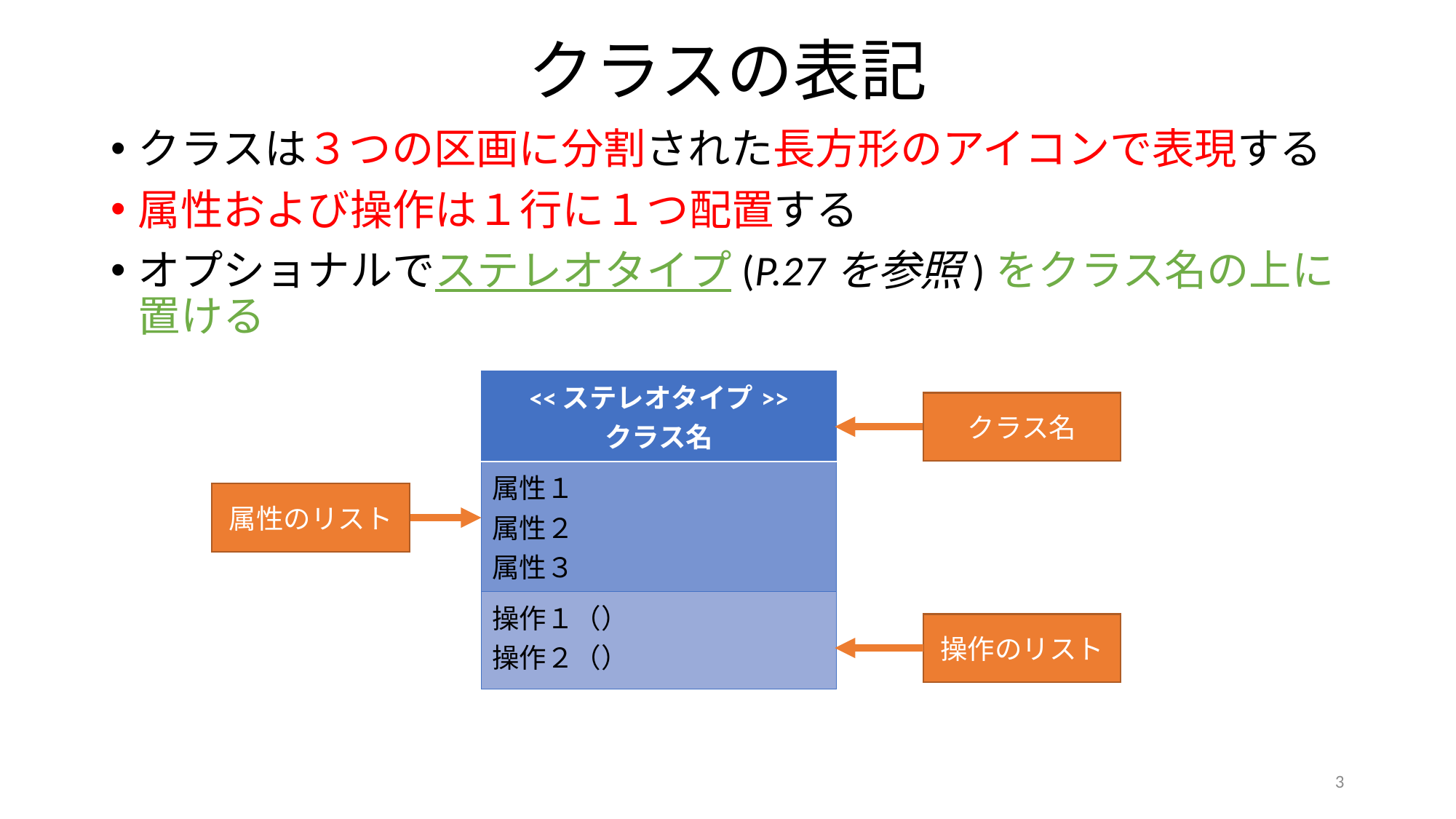

# クラスの表記
クラスは３つの区画に分割された長方形のアイコンで表現する
属性および操作は１行に１つ配置する
オプショナルでステレオタイプ(P.27を参照)をクラス名の上に置ける

| <<ステレオタイプ>> クラス名 |
| --- |
| 属性１ 属性２ 属性３ |
| 操作１（） 操作２（） |
クラス名
属性のリスト
操作のリスト
3